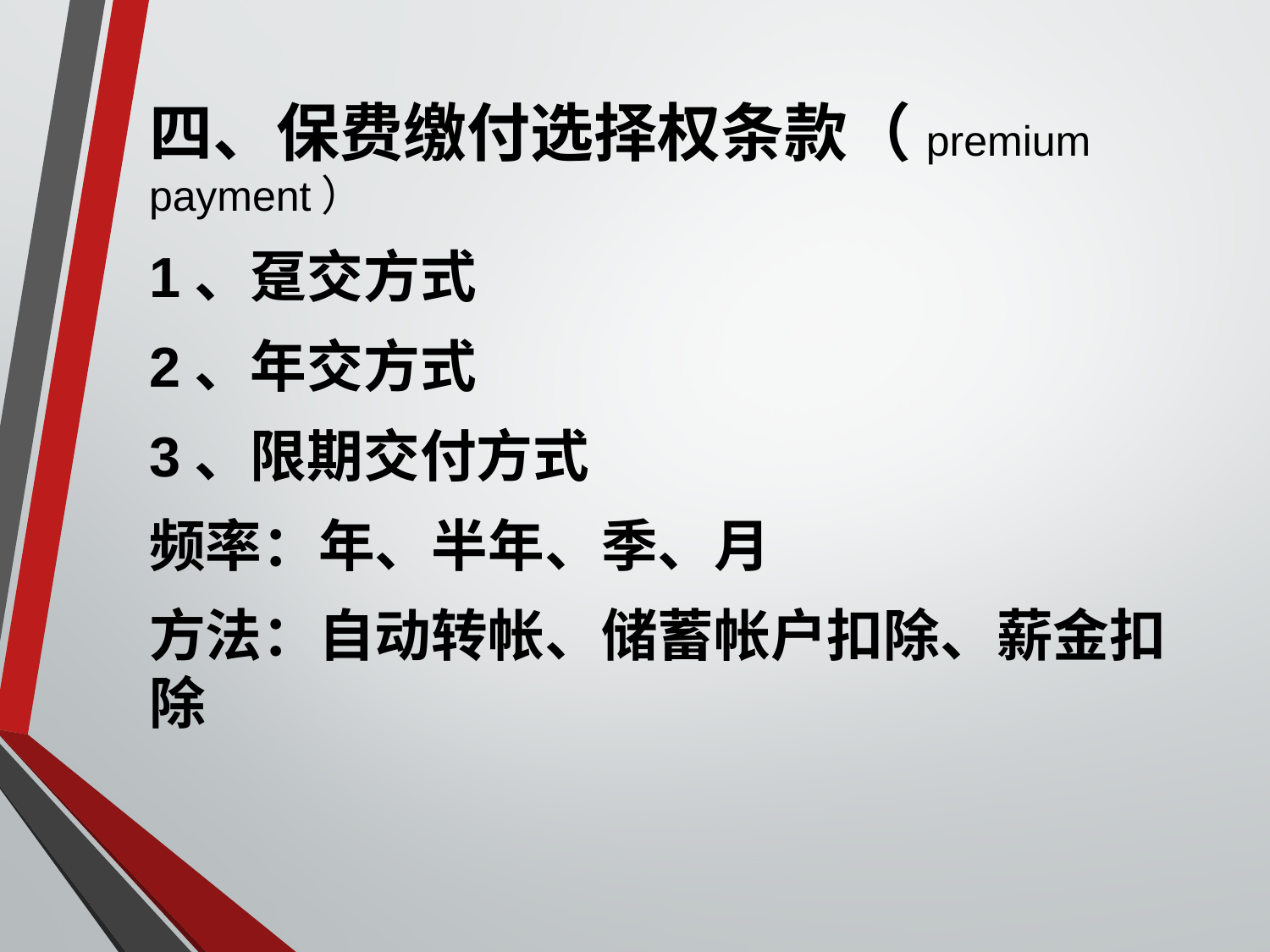

四、保费缴付选择权条款（premium payment）
1、趸交方式
2、年交方式
3、限期交付方式
频率：年、半年、季、月
方法：自动转帐、储蓄帐户扣除、薪金扣除